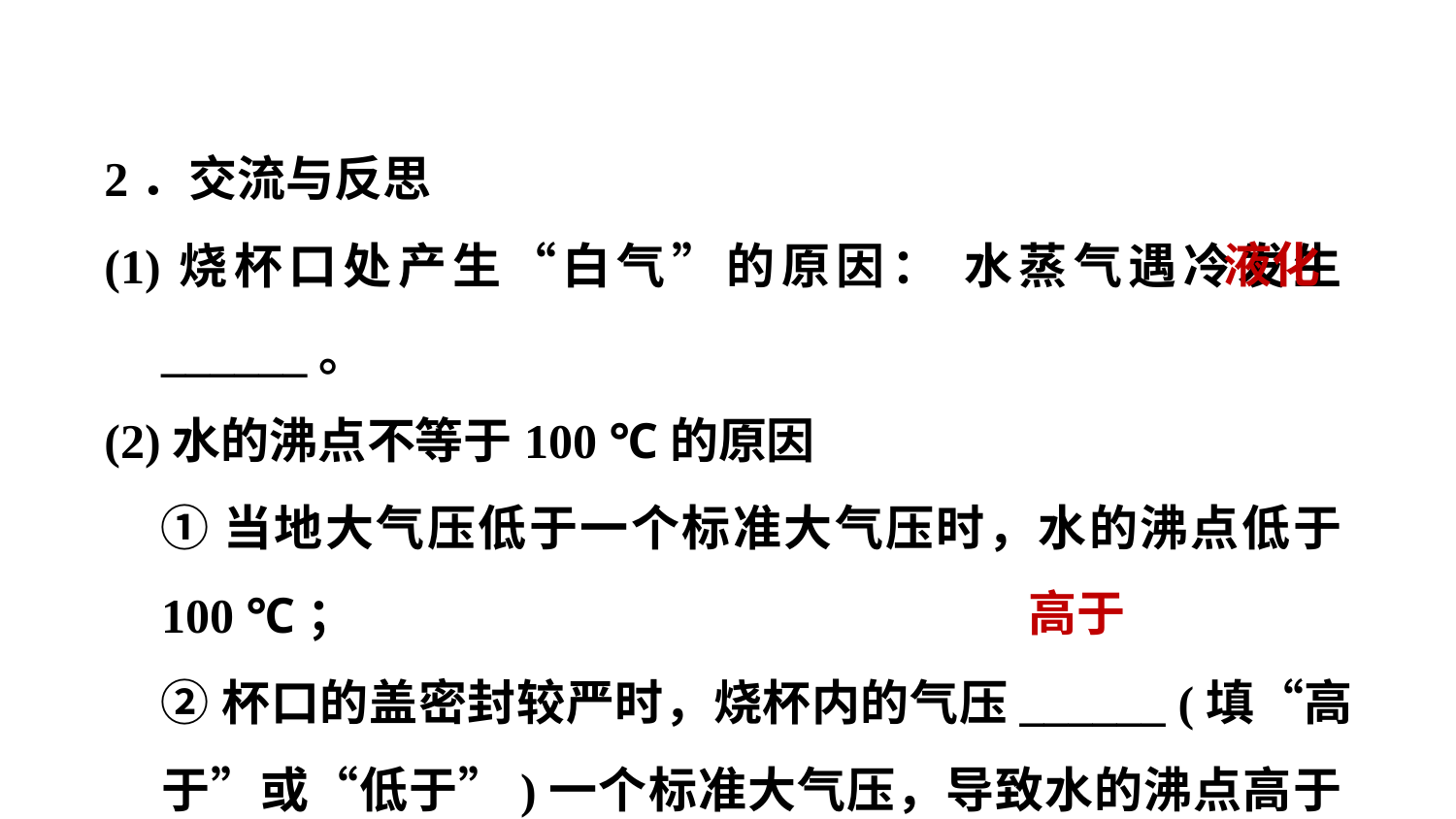

2．交流与反思
(1)烧杯口处产生“白气”的原因： 水蒸气遇冷发生______。
(2)水的沸点不等于100 ℃的原因
①当地大气压低于一个标准大气压时，水的沸点低于100 ℃；
②杯口的盖密封较严时，烧杯内的气压______ (填“高于”或“低于”)一个标准大气压，导致水的沸点高于100 ℃。
液化
高于